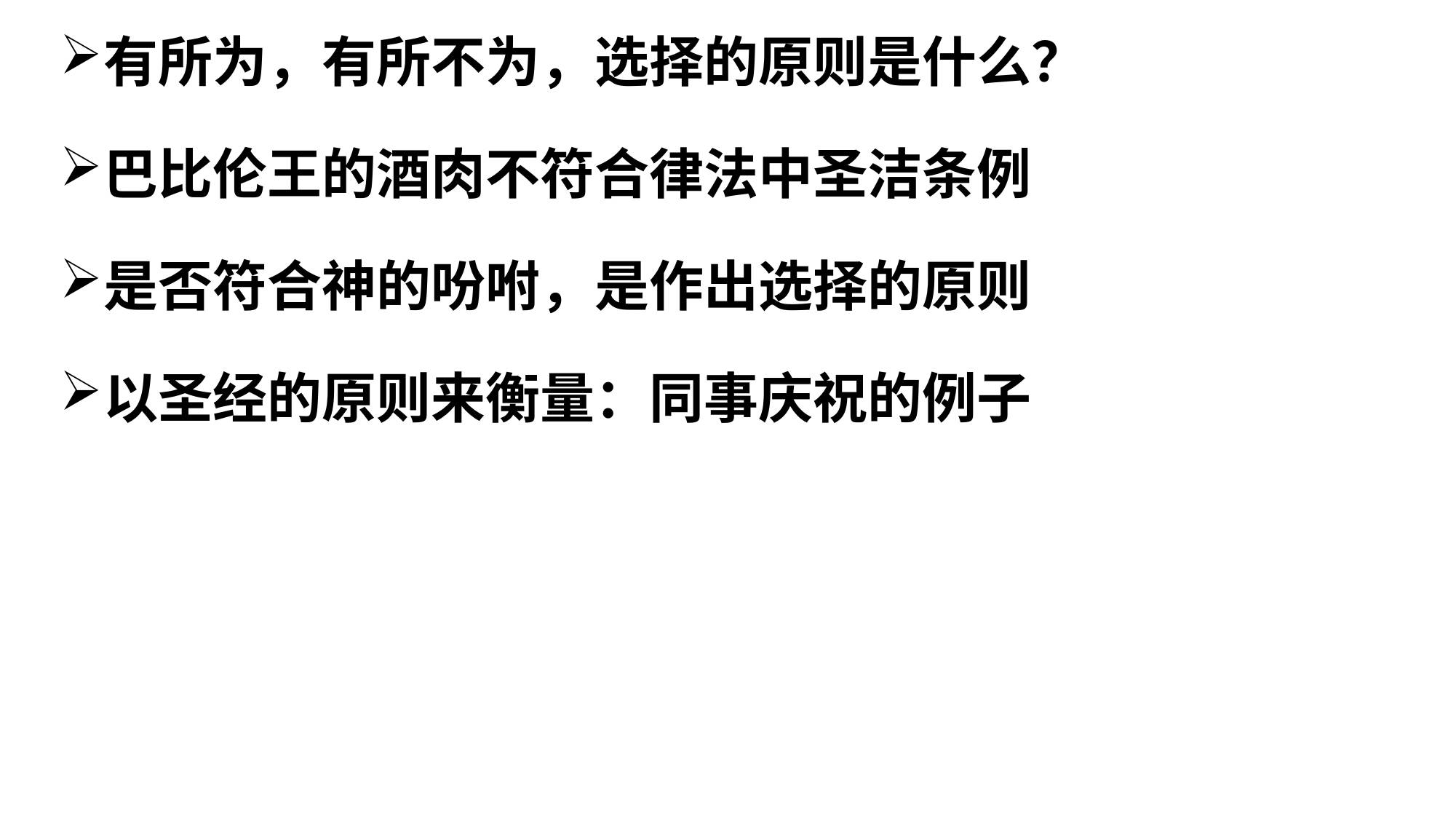

有所为，有所不为，选择的原则是什么？

巴比伦王的酒肉不符合律法中圣洁条例

是否符合神的吩咐，是作出选择的原则

以圣经的原则来衡量：同事庆祝的例子